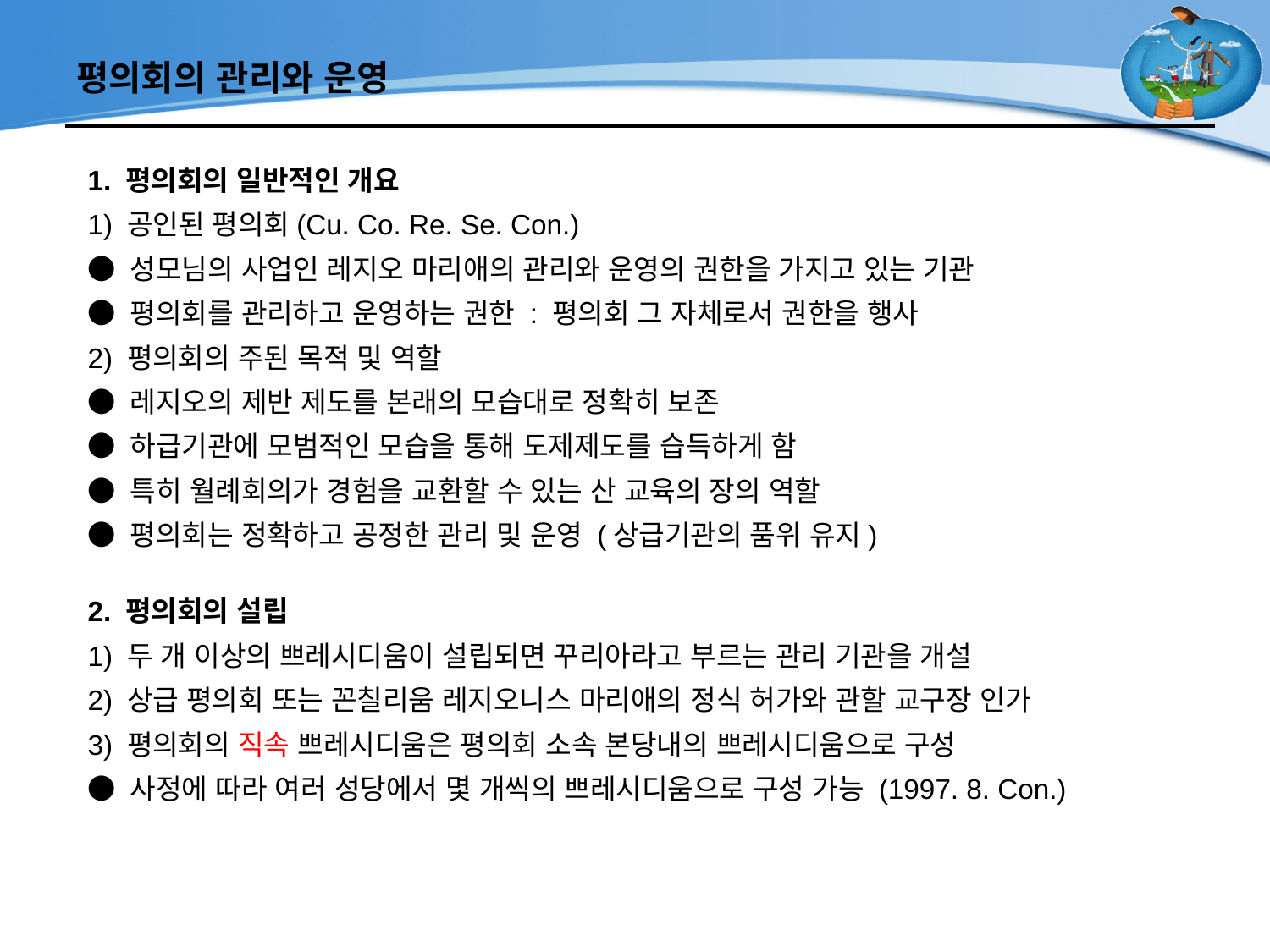

# 평의회의 관리와 운영
1. 평의회의 일반적인 개요
1) 공인된 평의회(Cu. Co. Re. Se. Con.)
● 성모님의 사업인 레지오 마리애의 관리와 운영의 권한을 가지고 있는 기관
● 평의회를 관리하고 운영하는 권한 : 평의회 그 자체로서 권한을 행사
2) 평의회의 주된 목적 및 역할
● 레지오의 제반 제도를 본래의 모습대로 정확히 보존
● 하급기관에 모범적인 모습을 통해 도제제도를 습득하게 함
● 특히 월례회의가 경험을 교환할 수 있는 산 교육의 장의 역할
● 평의회는 정확하고 공정한 관리 및 운영 (상급기관의 품위 유지)

2. 평의회의 설립
1) 두 개 이상의 쁘레시디움이 설립되면 꾸리아라고 부르는 관리 기관을 개설
2) 상급 평의회 또는 꼰칠리움 레지오니스 마리애의 정식 허가와 관할 교구장 인가
3) 평의회의 직속 쁘레시디움은 평의회 소속 본당내의 쁘레시디움으로 구성
● 사정에 따라 여러 성당에서 몇 개씩의 쁘레시디움으로 구성 가능 (1997. 8. Con.)